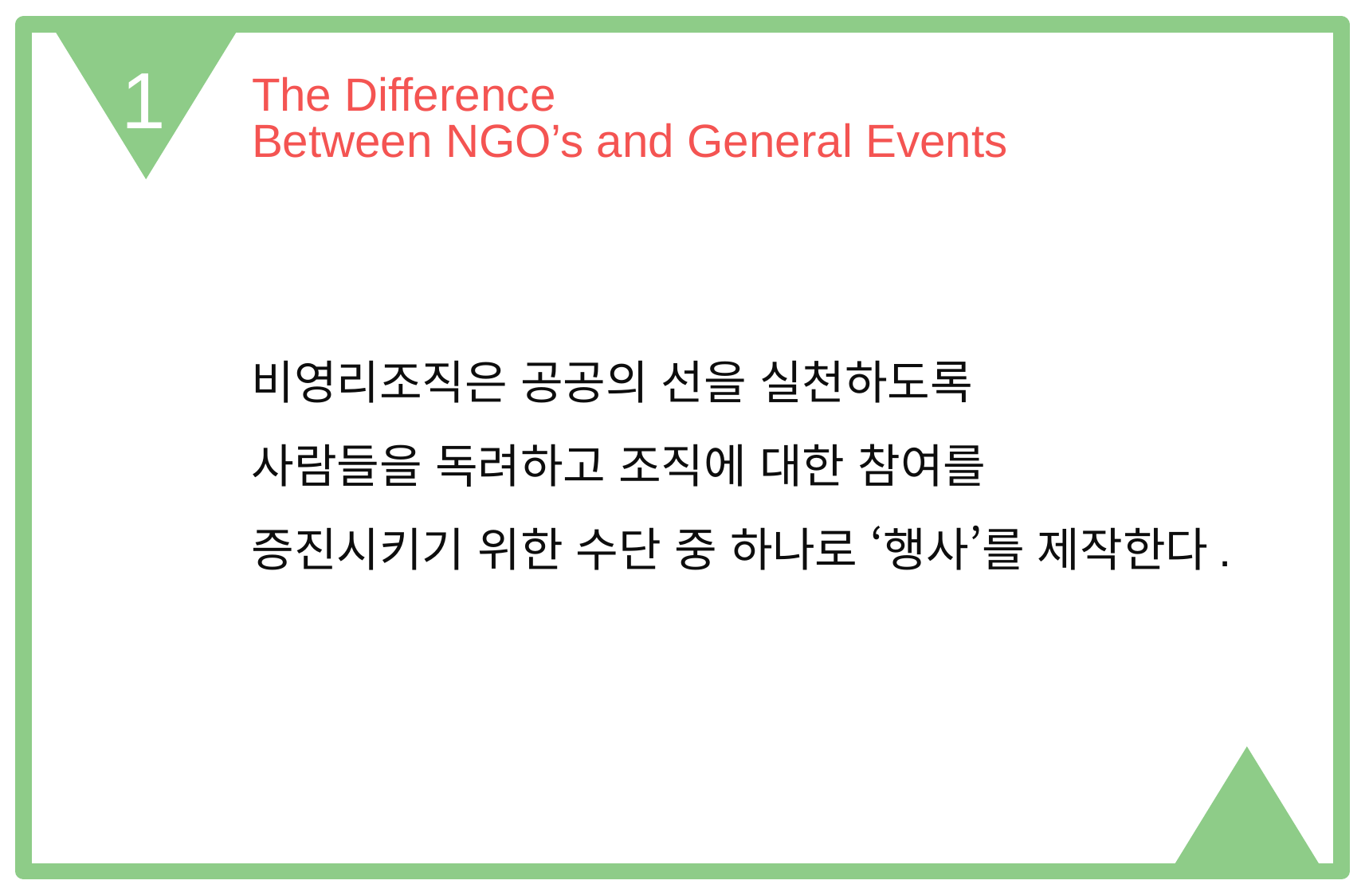

1
The Difference
Between NGO’s and General Events
비영리조직은 공공의 선을 실천하도록
사람들을 독려하고 조직에 대한 참여를
증진시키기 위한 수단 중 하나로 ‘행사’를 제작한다.